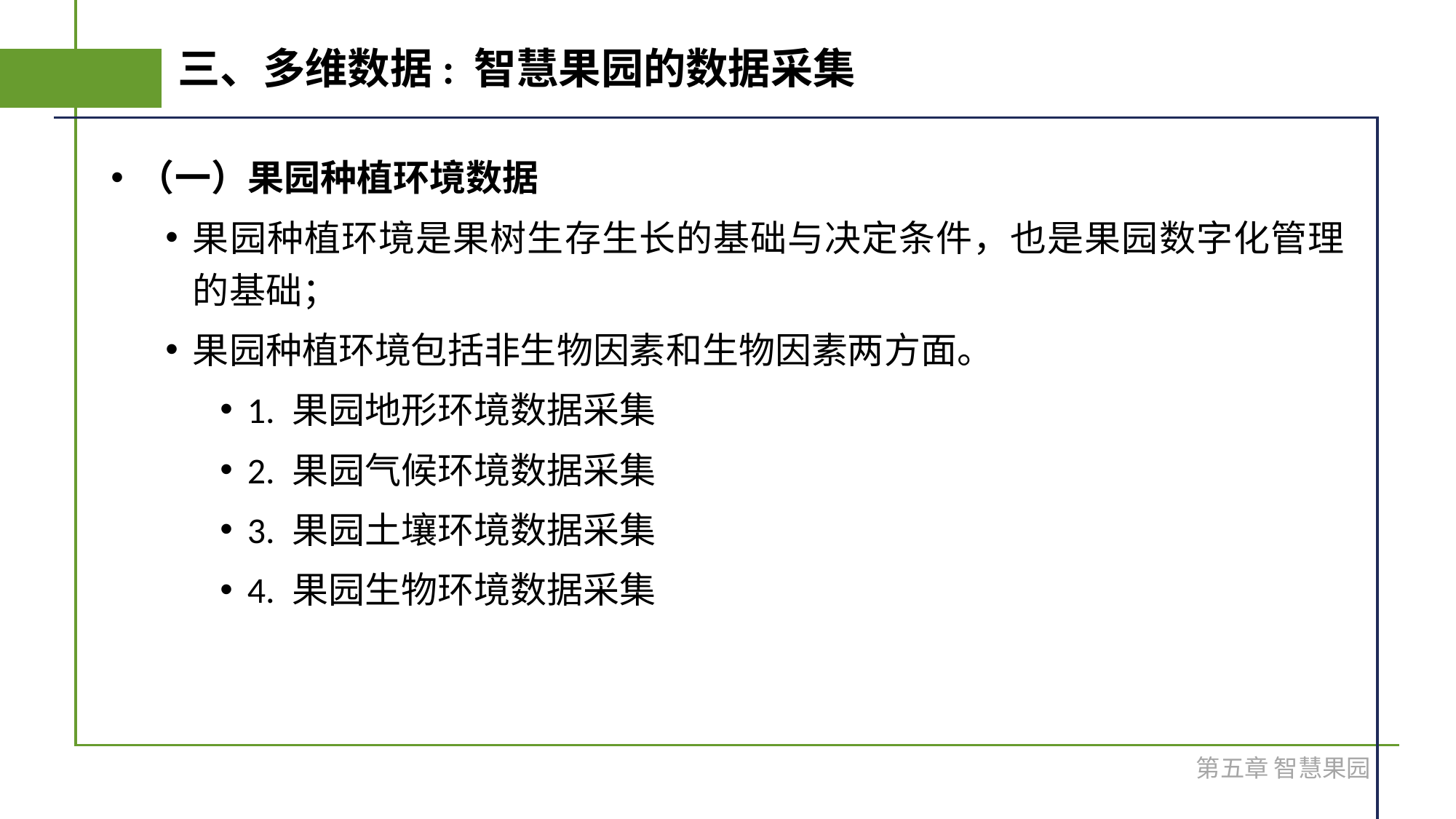

# 三、多维数据: 智慧果园的数据采集
（一）果园种植环境数据
果园种植环境是果树生存生长的基础与决定条件，也是果园数字化管理的基础；
果园种植环境包括非生物因素和生物因素两方面。
1. 果园地形环境数据采集
2. 果园气候环境数据采集
3. 果园土壤环境数据采集
4. 果园生物环境数据采集
第五章 智慧果园